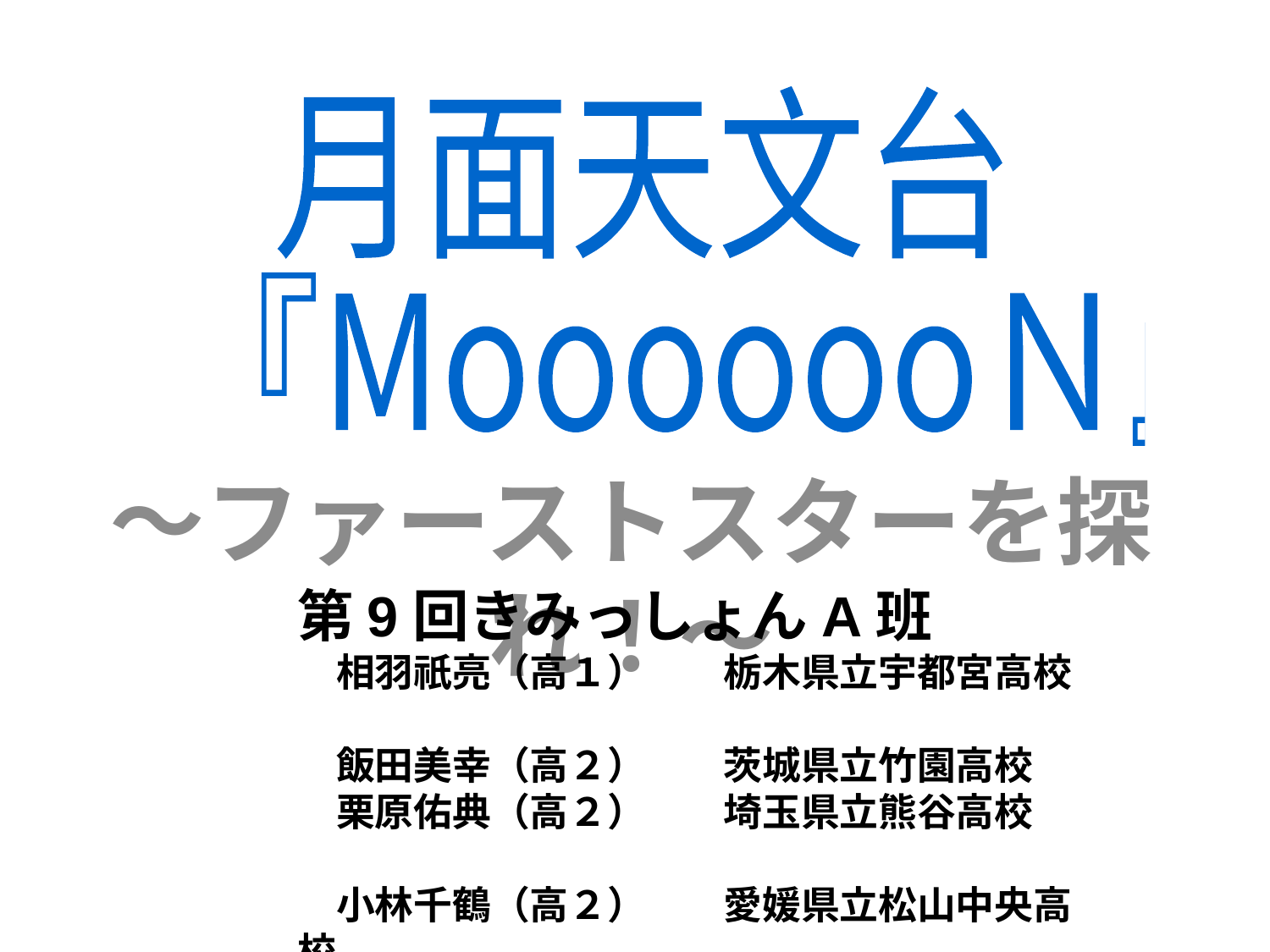

月面天文台
『MooooooＮ』
～ファーストスターを探れ！～
第9回きみっしょんA班
　相羽祇亮（高１）　　栃木県立宇都宮高校
　飯田美幸（高２）　　茨城県立竹園高校
　栗原佑典（高２）　　埼玉県立熊谷高校
　小林千鶴（高２）　　愛媛県立松山中央高校
　永井悠真（高２）　　埼玉県立浦和北高校
　福本菜々美（高１） 私立済美高校